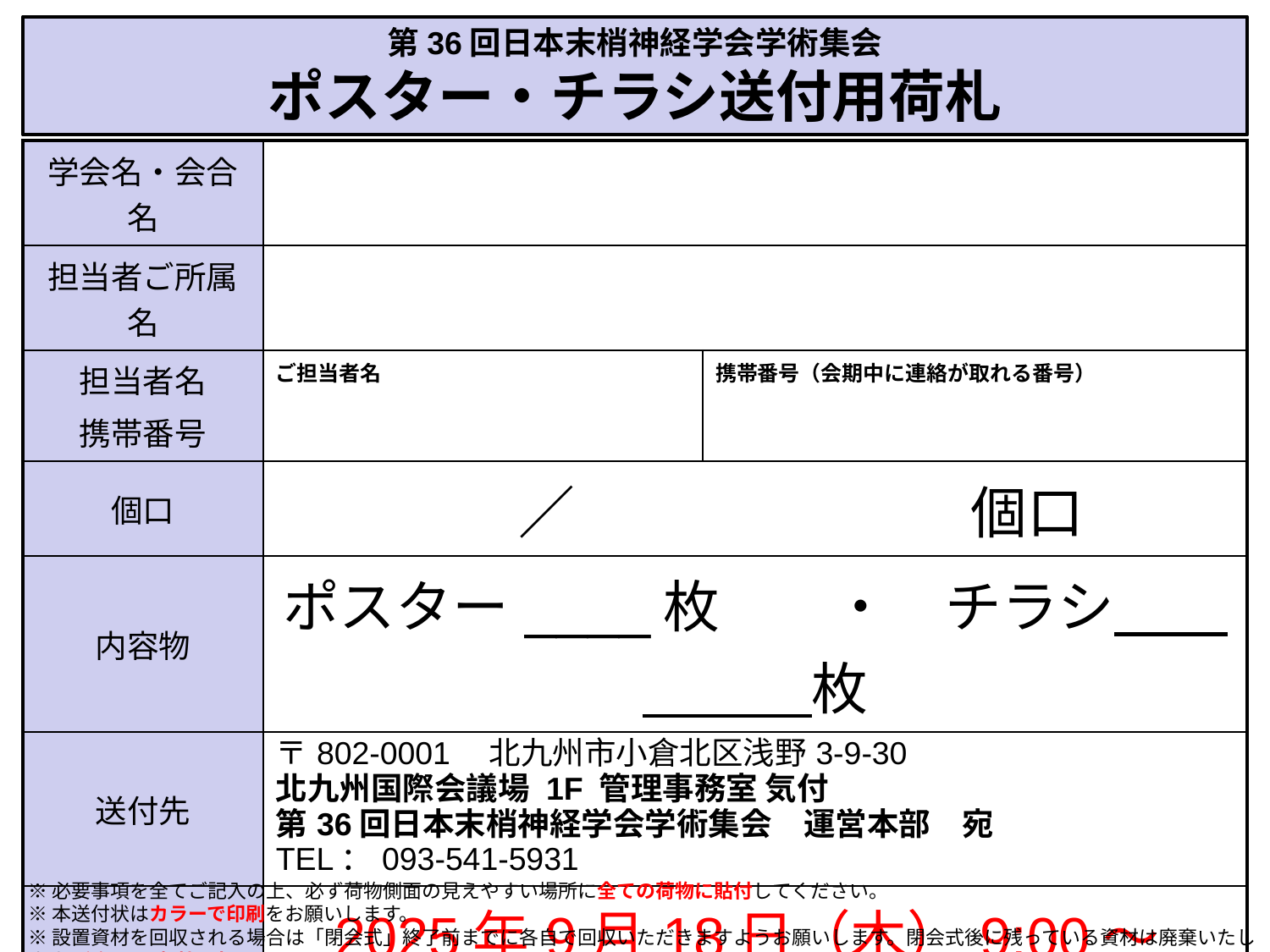

第36回日本末梢神経学会学術集会
ポスター・チラシ送付用荷札
| 学会名・会合名 |  |  |
| --- | --- | --- |
| 担当者ご所属名 |  |  |
| 担当者名 携帯番号 | ご担当者名 | 携帯番号（会期中に連絡が取れる番号） |
| 個口 | ／　　　　　　　個口 |  |
| 内容物 | ポスター\_\_\_\_枚　　・　チラシ　　　　　枚 |  |
| 送付先 | 〒802-0001　北九州市小倉北区浅野3-9-30 北九州国際会議場 1F 管理事務室 気付 第36回日本末梢神経学会学術集会　運営本部　宛 TEL：093-541-5931 |  |
| 到着日時指定 | 2025年9月18日（木）9:00～18:00 |  |
※必要事項を全てご記入の上、必ず荷物側面の見えやすい場所に全ての荷物に貼付してください。
※本送付状はカラーで印刷をお願いします。
※設置資材を回収される場合は「閉会式」終了前までに各自で回収いただきますようお願いします。閉会式後に残っている資材は廃棄いたします